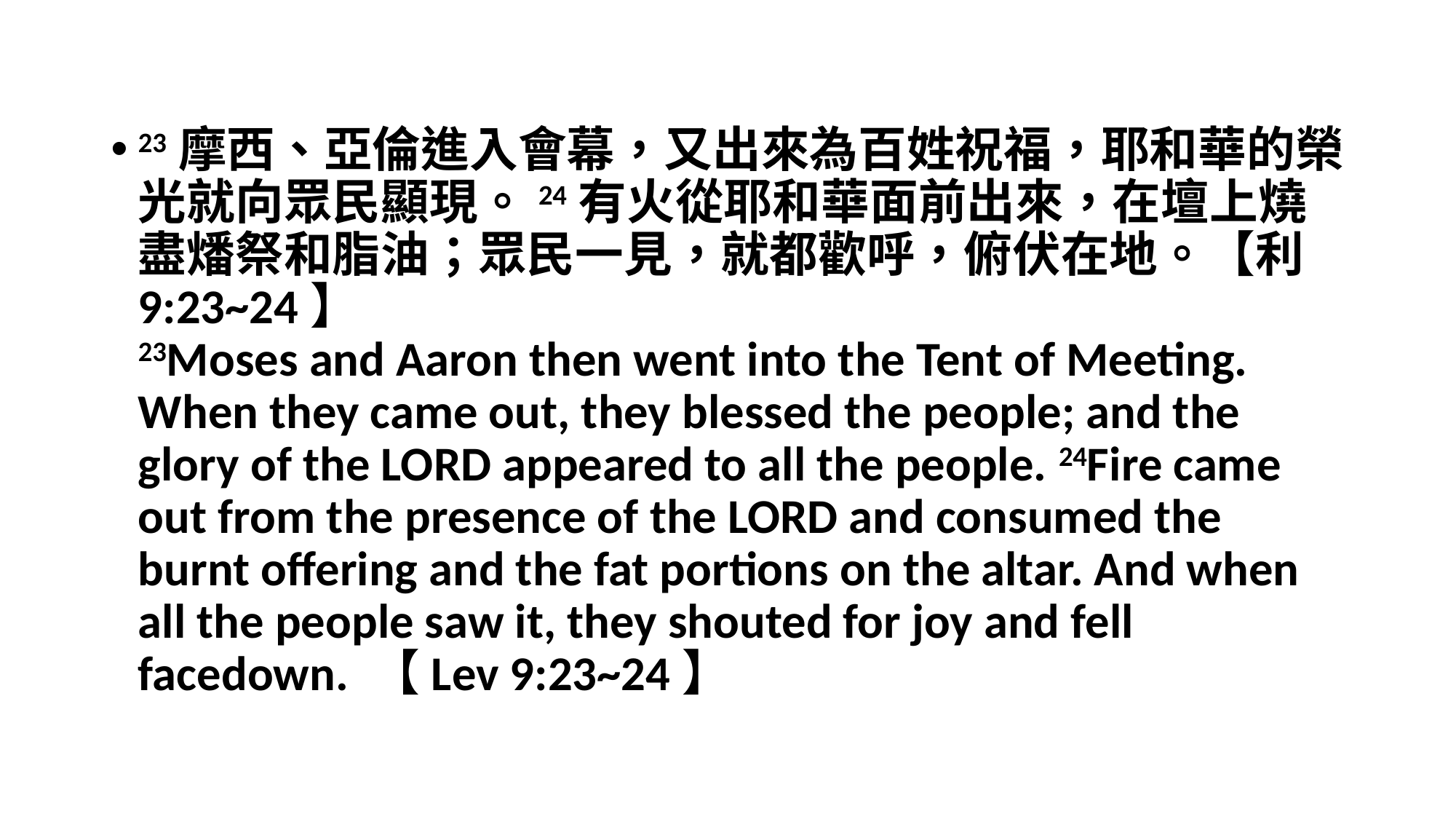

#
23摩西、亞倫進入會幕，又出來為百姓祝福，耶和華的榮光就向眾民顯現。24有火從耶和華面前出來，在壇上燒盡燔祭和脂油；眾民一見，就都歡呼，俯伏在地。【利 9:23~24】
23Moses and Aaron then went into the Tent of Meeting. When they came out, they blessed the people; and the glory of the LORD appeared to all the people. 24Fire came out from the presence of the LORD and consumed the burnt offering and the fat portions on the altar. And when all the people saw it, they shouted for joy and fell facedown. 【Lev 9:23~24】